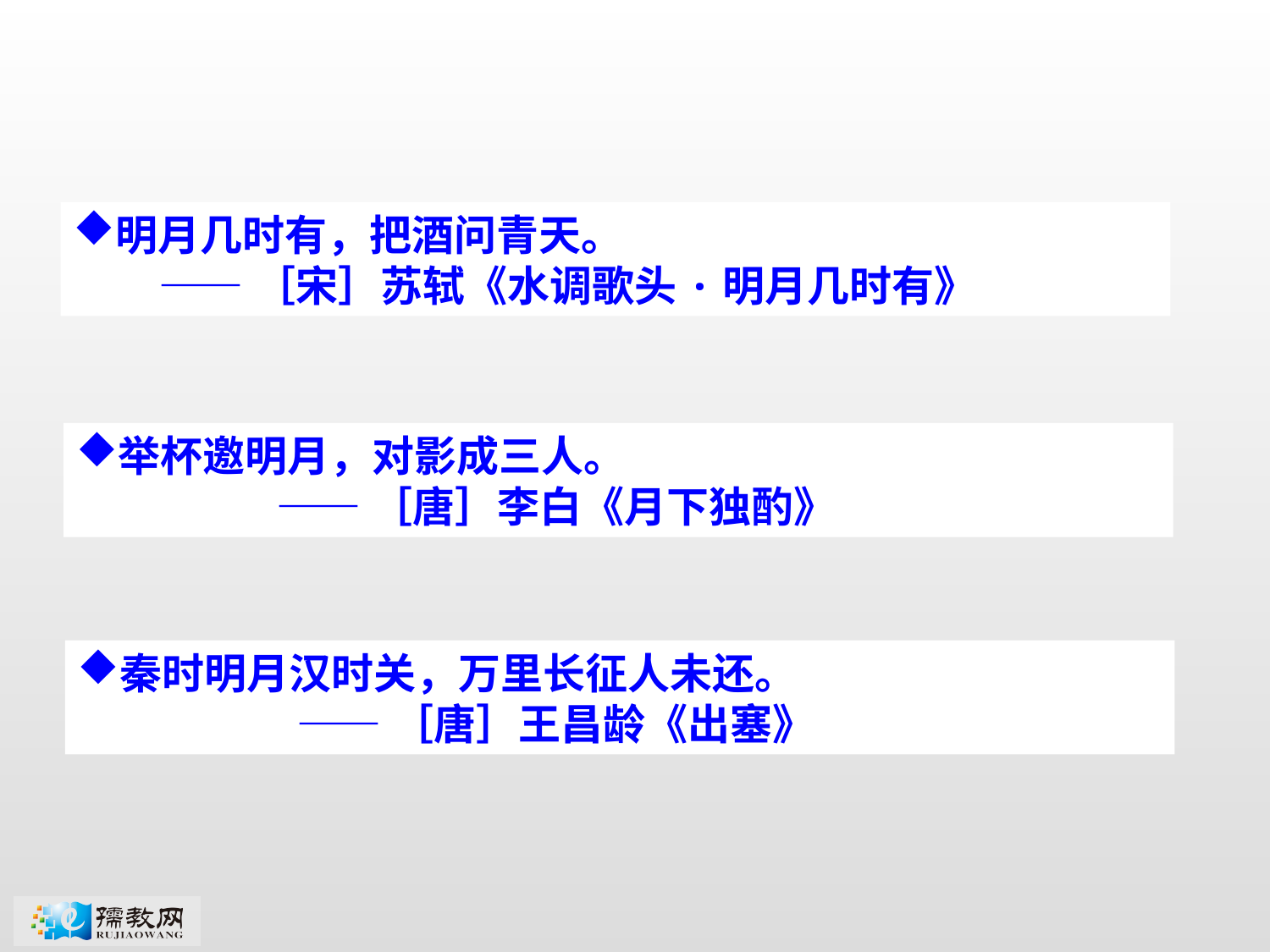

明月几时有，把酒问青天。
         ——［宋］苏轼《水调歌头·明月几时有》
举杯邀明月，对影成三人。
                     ——［唐］李白《月下独酌》
秦时明月汉时关，万里长征人未还。
                       ——［唐］王昌龄《出塞》